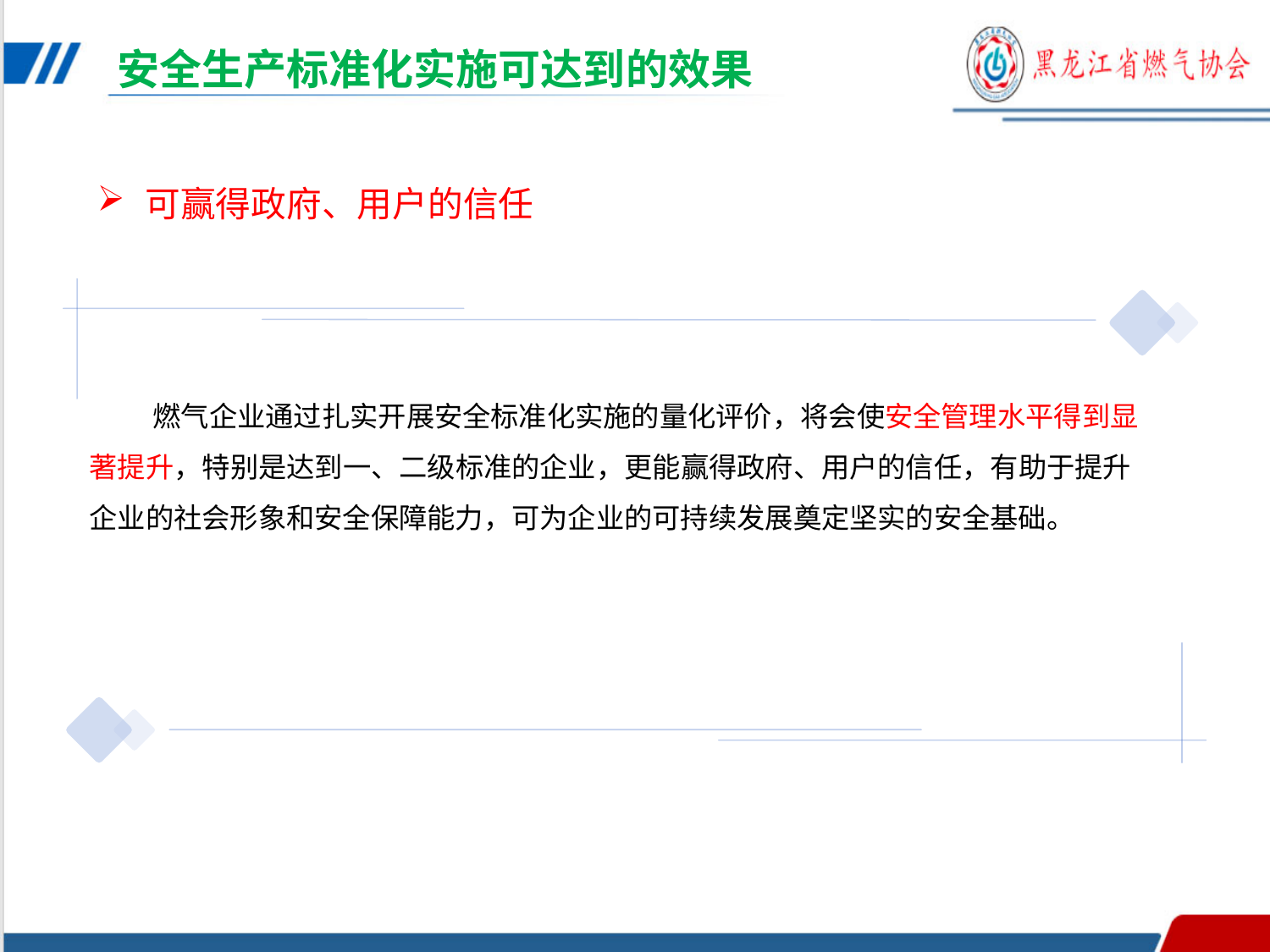

安全生产标准化实施可达到的效果
可赢得政府、用户的信任

燃气企业通过扎实开展安全标准化实施的量化评价，将会使安全管理水平得到显著提升，特别是达到一、二级标准的企业，更能赢得政府、用户的信任，有助于提升企业的社会形象和安全保障能力，可为企业的可持续发展奠定坚实的安全基础。